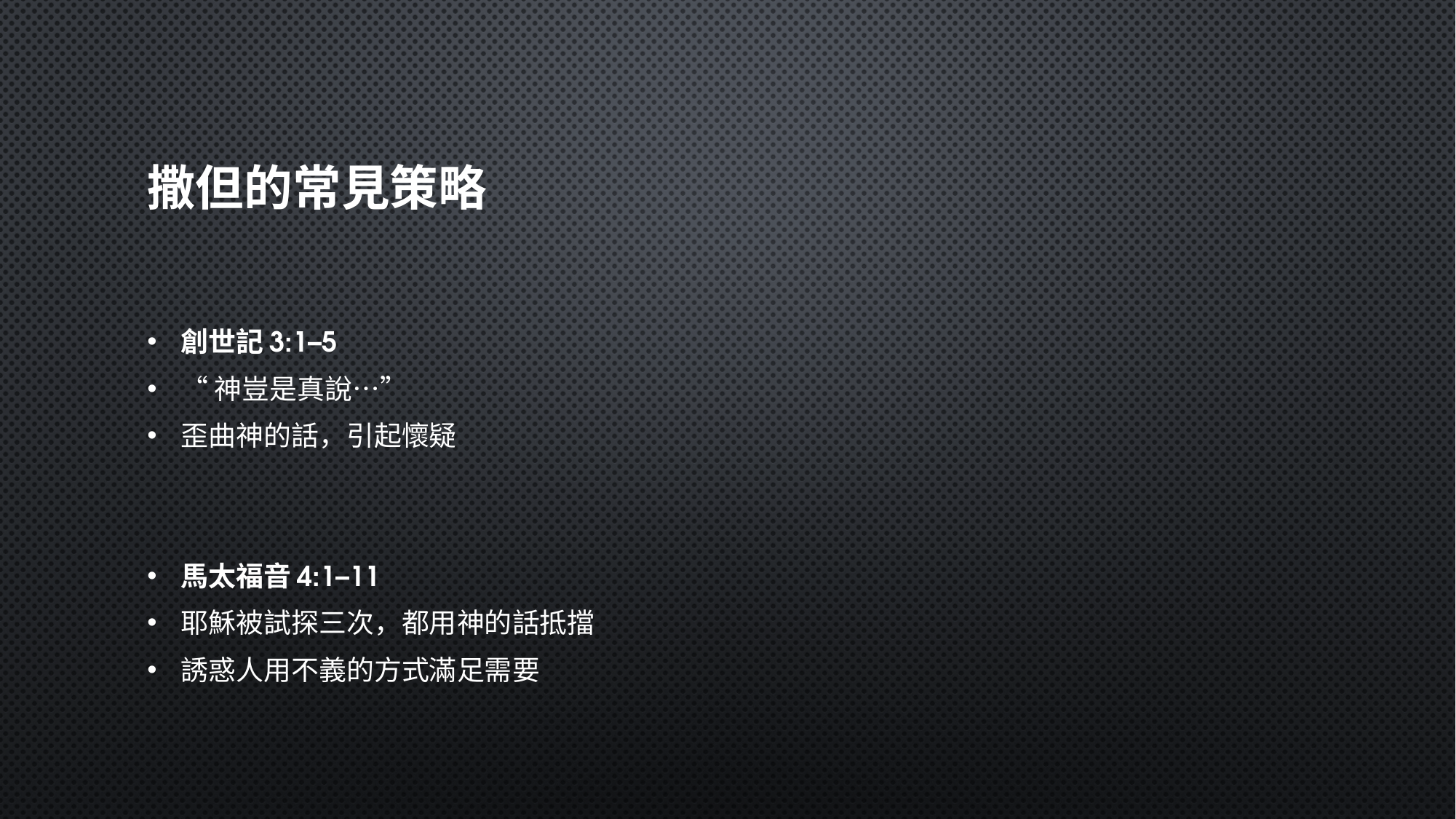

# 撒但的常見策略
創世記3:1–5
“神豈是真說…”
歪曲神的話，引起懷疑

馬太福音4:1–11
耶穌被試探三次，都用神的話抵擋
誘惑人用不義的方式滿足需要